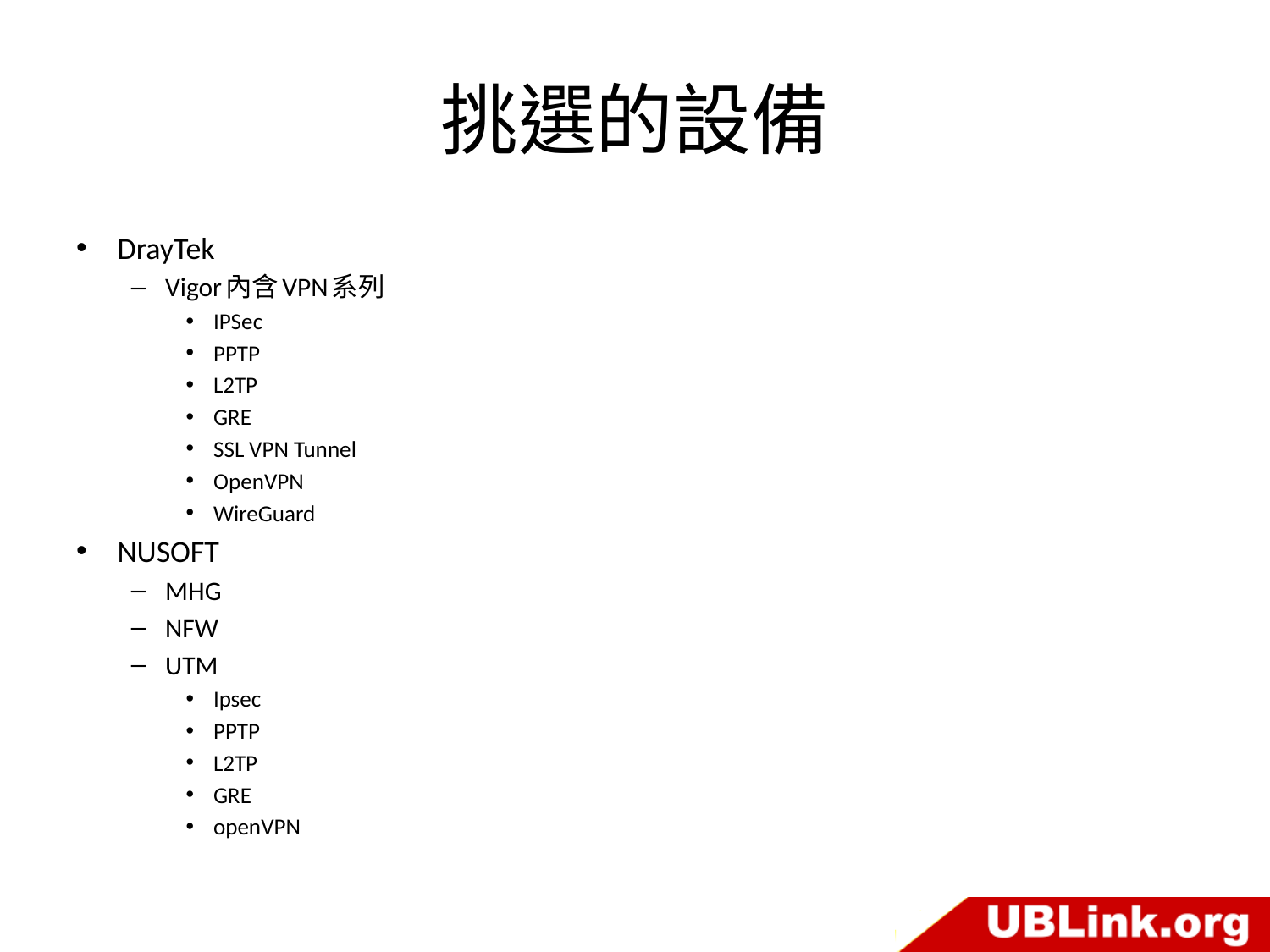

# 挑選的設備
DrayTek
Vigor內含VPN系列
IPSec
PPTP
L2TP
GRE
SSL VPN Tunnel
OpenVPN
WireGuard
NUSOFT
MHG
NFW
UTM
Ipsec
PPTP
L2TP
GRE
openVPN